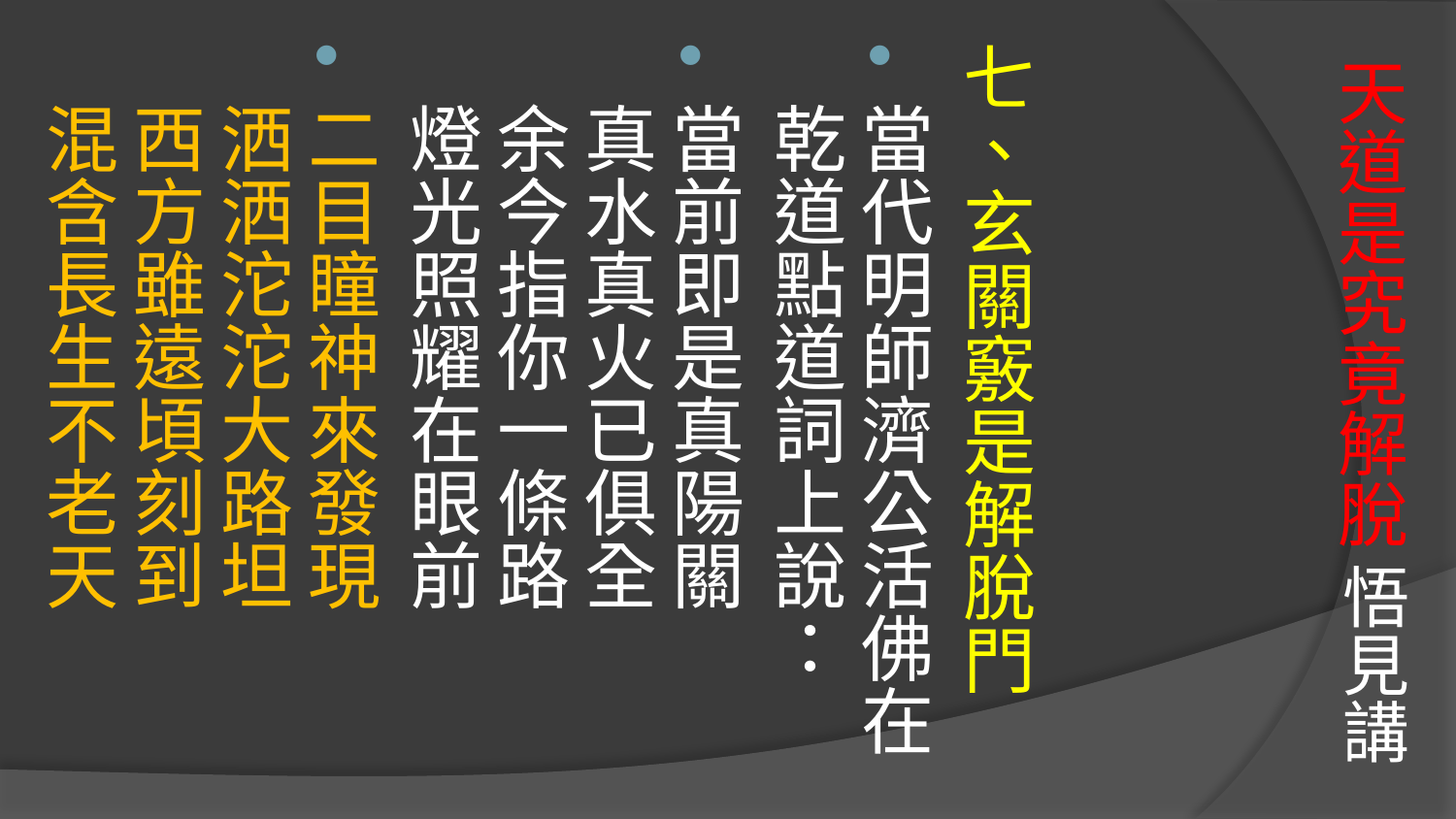

七、玄關竅是解脫門
當代明師濟公活佛在乾道點道詞上說：
當前即是真陽關 
真水真火已俱全 
余今指你一條路 
燈光照耀在眼前
二目瞳神來發現 
洒洒沱沱大路坦 
西方雖遠頃刻到 
混含長生不老天
# 天道是究竟解脫 悟見講